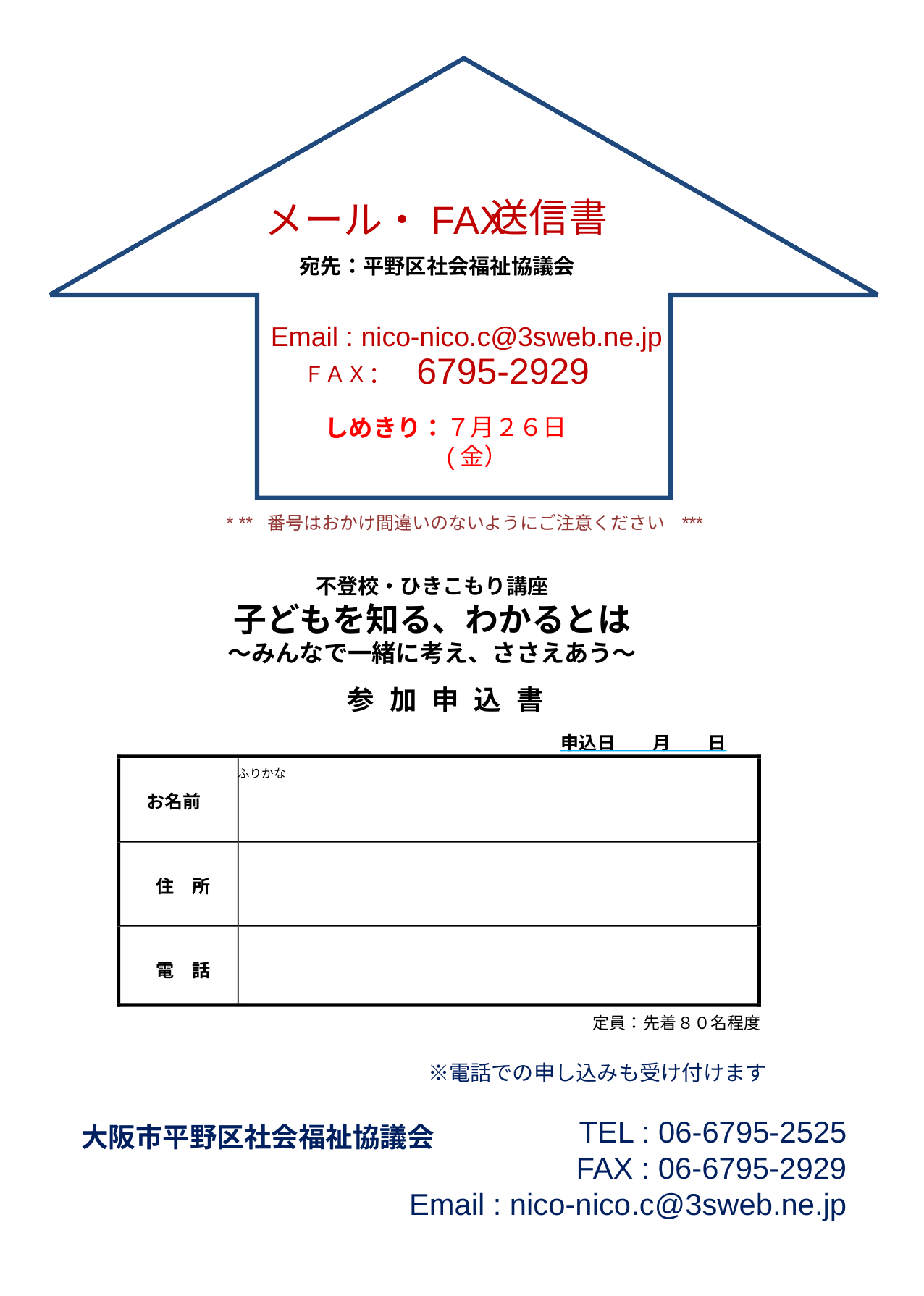

送信書
メール・FAX

宛先：平野区社会福祉協議会

Email : nico-nico.c@3sweb.ne.jp

6795-2929

：
ＦＡＸ

７月２６日(金）
しめきり：

*
**
番号はおかけ間違いのないようにご注意ください
***

不登校・ひきこもり講座
子どもを知る、わかるとは
～みんなで一緒に考え、ささえあう～

参 加 申 込 書

申込
日

月

日

ふりかな

お名前

住

所

電

話

定員：
先着
８０名程度

　　※電話での申し込みも受け付けます

TEL : 06-6795-2525
FAX : 06-6795-2929
Email : nico-nico.c@3sweb.ne.jp
大阪市平野区社会福祉協議会